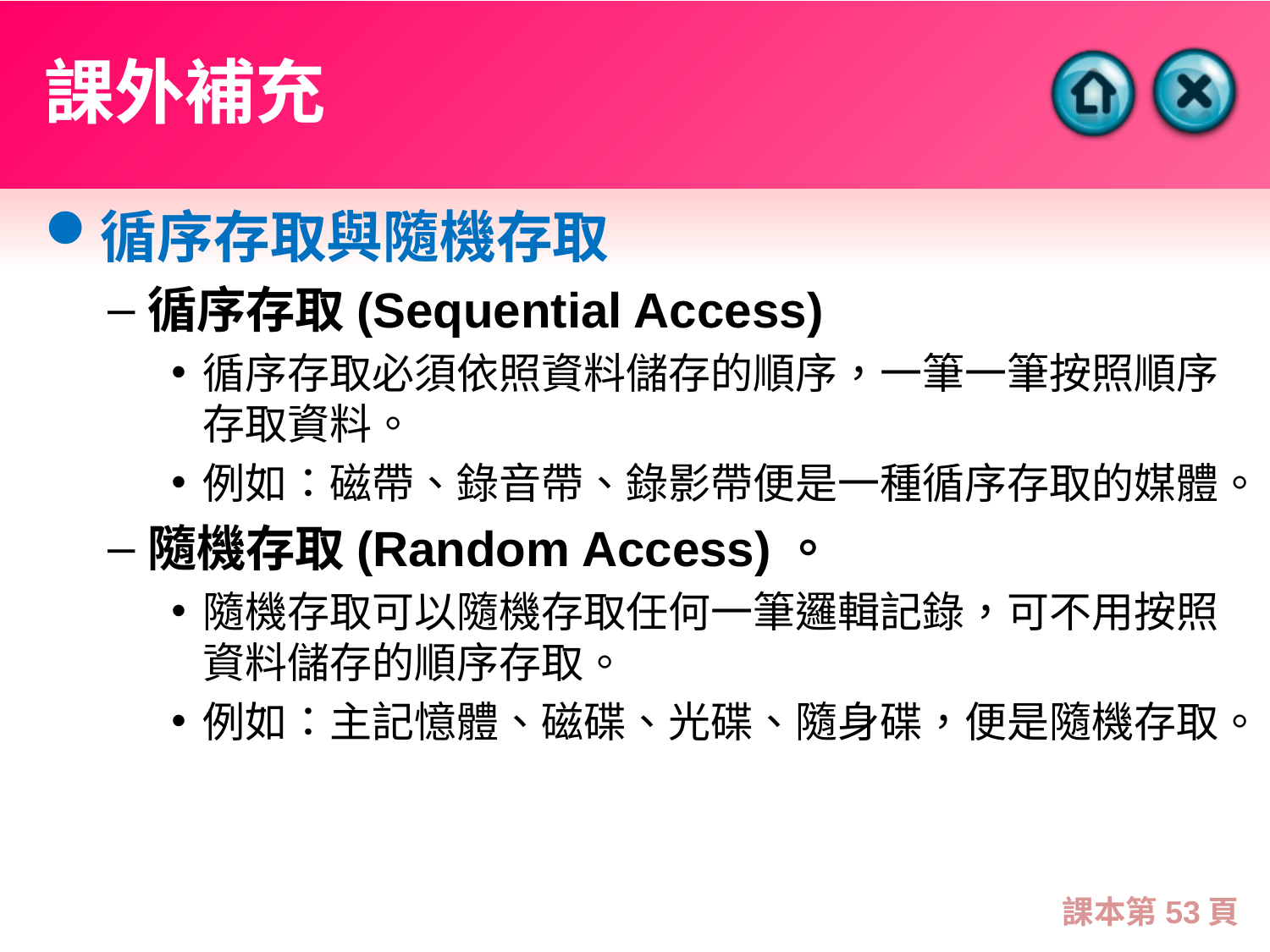

# 課外補充
循序存取與隨機存取
循序存取(Sequential Access)
循序存取必須依照資料儲存的順序，一筆一筆按照順序存取資料。
例如：磁帶、錄音帶、錄影帶便是一種循序存取的媒體。
隨機存取(Random Access)。
隨機存取可以隨機存取任何一筆邏輯記錄，可不用按照資料儲存的順序存取。
例如：主記憶體、磁碟、光碟、隨身碟，便是隨機存取。
課本第53頁